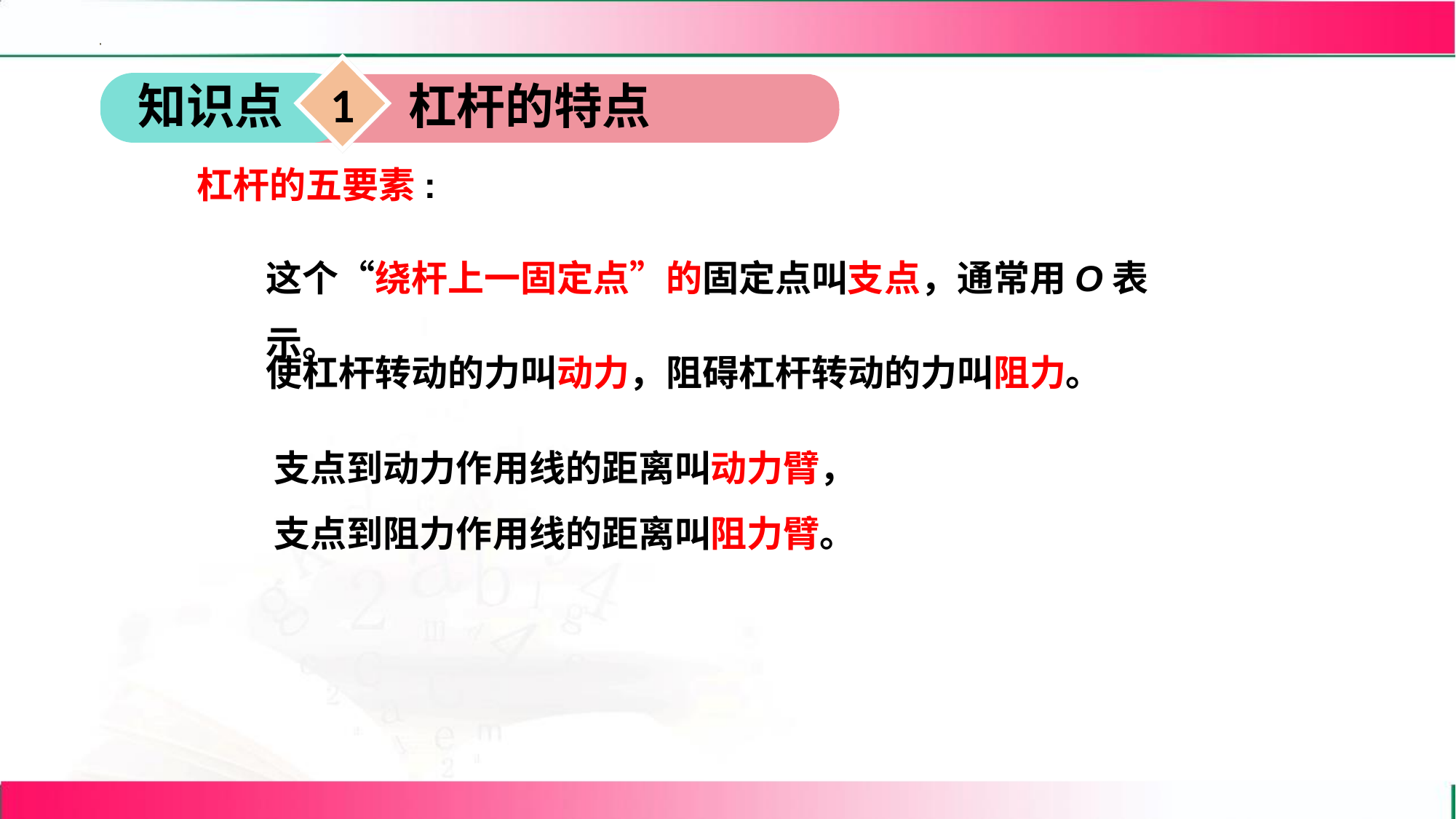

1
知识点
杠杆的特点

杠杆的五要素:
这个“绕杆上一固定点”的固定点叫支点，通常用O表示。
使杠杆转动的力叫动力，阻碍杠杆转动的力叫阻力。
支点到动力作用线的距离叫动力臂，支点到阻力作用线的距离叫阻力臂。